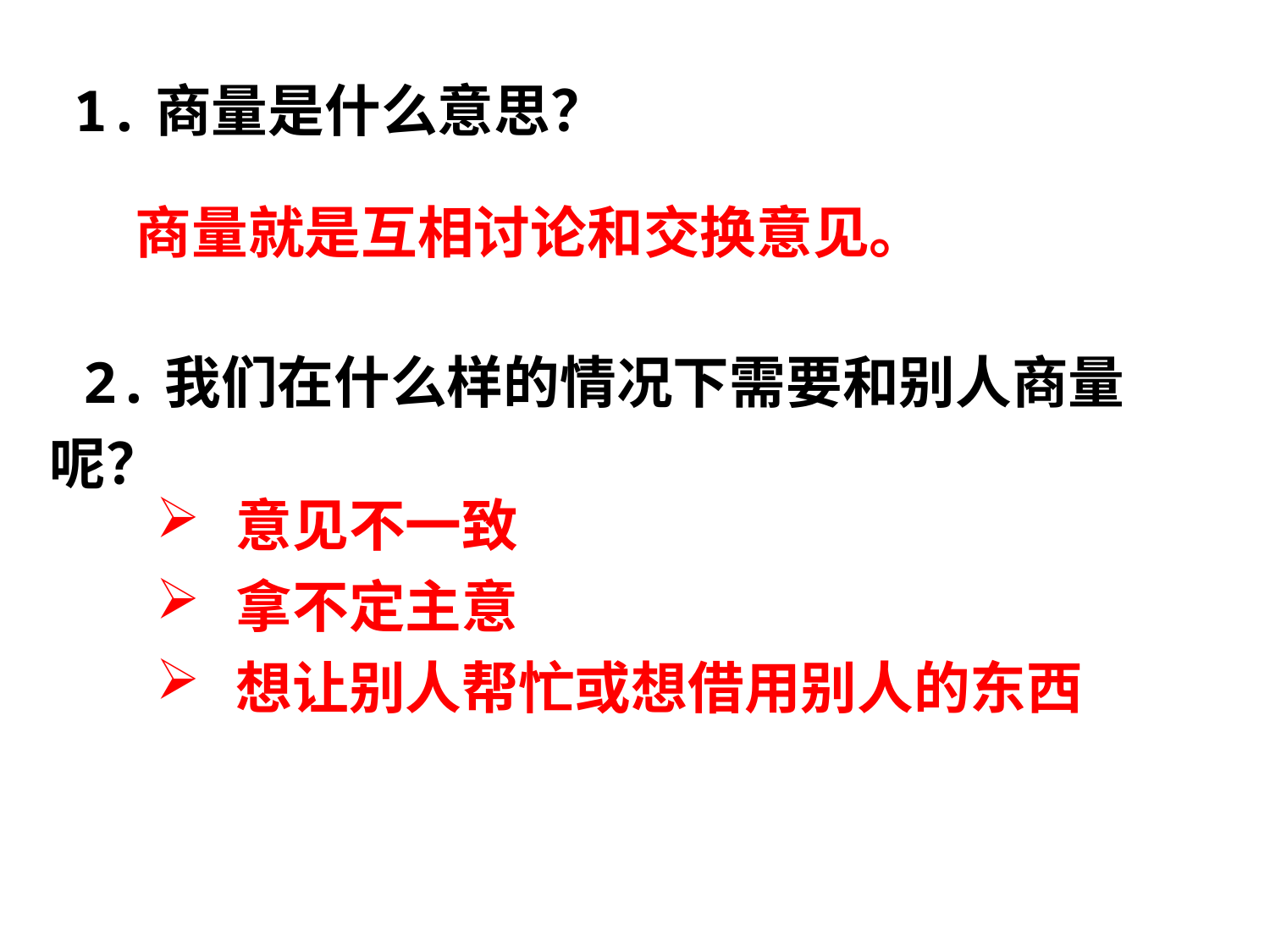

1.商量是什么意思？
商量就是互相讨论和交换意见。
 2.我们在什么样的情况下需要和别人商量呢？
意见不一致
拿不定主意
想让别人帮忙或想借用别人的东西